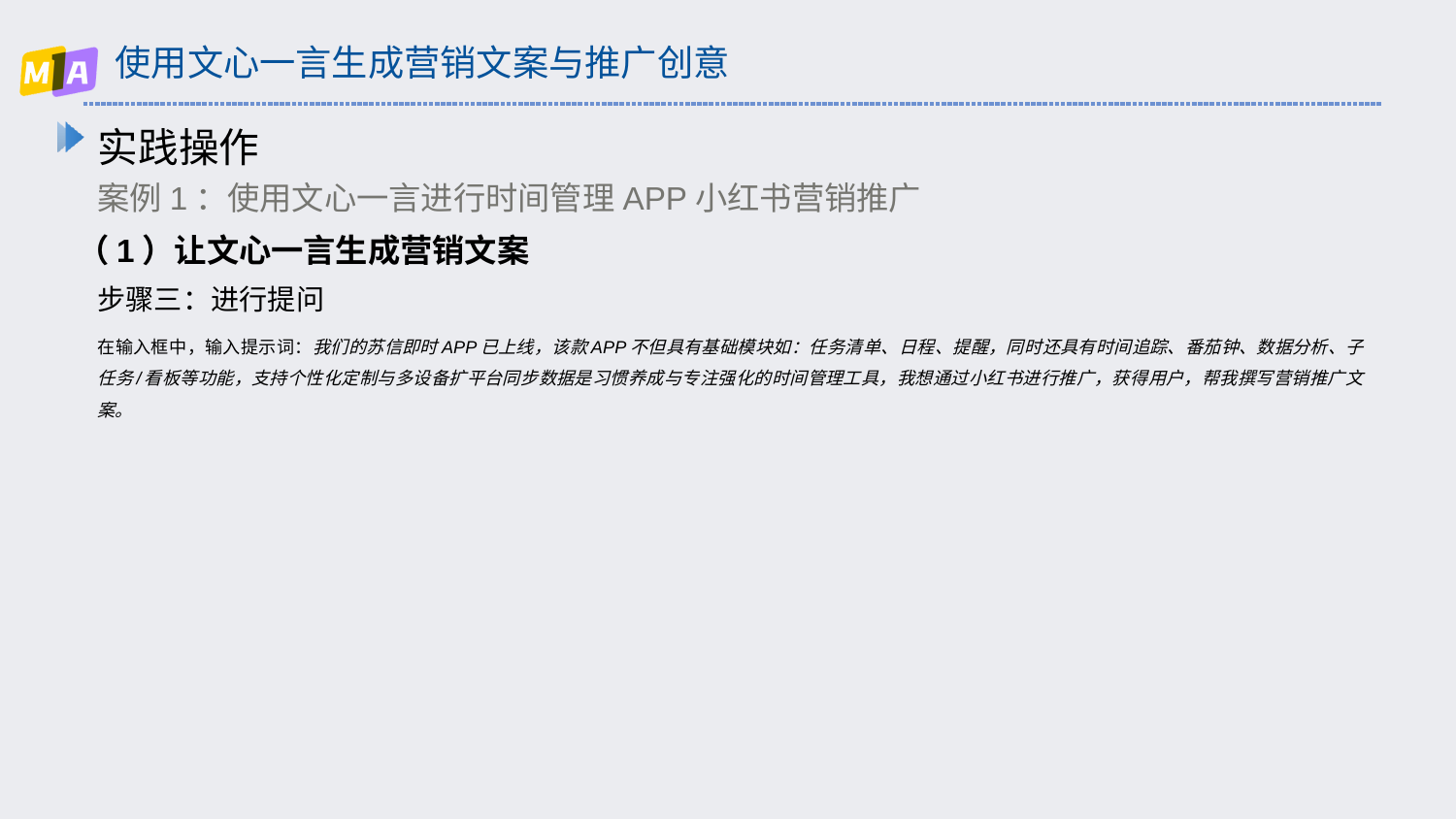

# 使用文心一言生成营销文案与推广创意
实践操作
案例1：使用文心一言进行时间管理APP小红书营销推广
（1）让文心一言生成营销文案
步骤三：进行提问
在输入框中，输入提示词：我们的苏信即时APP已上线，该款APP不但具有基础模块如：任务清单、日程、提醒，同时还具有时间追踪、番茄钟、数据分析、子任务/看板等功能，支持个性化定制与多设备扩平台同步数据是习惯养成与专注强化的时间管理工具，我想通过小红书进行推广，获得用户，帮我撰写营销推广文案。